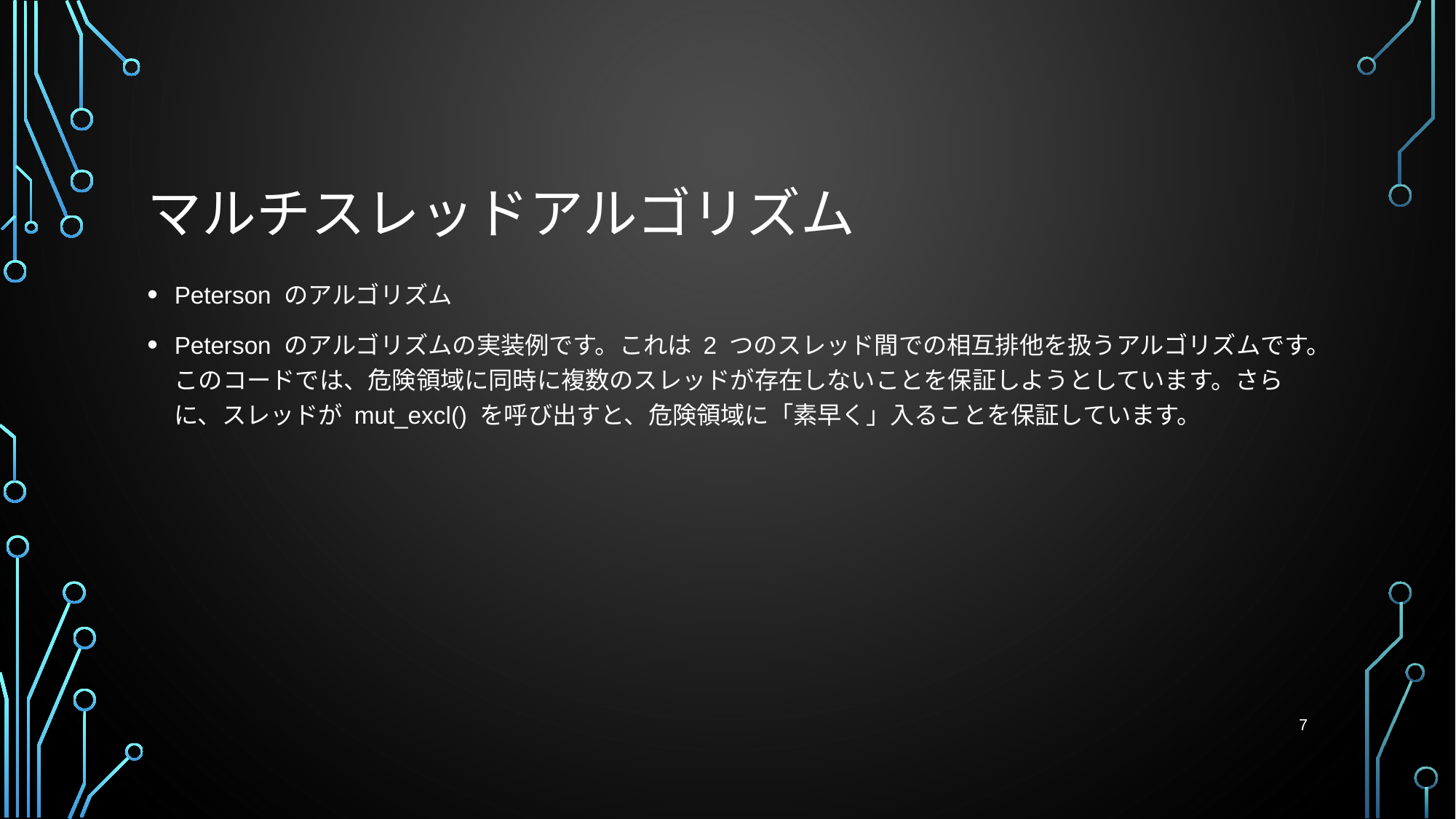

# マルチスレッドアルゴリズム

Peterson のアルゴリズム
Peterson のアルゴリズムの実装例です。これは 2 つのスレッド間での相互排他を扱うアルゴリズムです。このコードでは、危険領域に同時に複数のスレッドが存在しないことを保証しようとしています。さらに、スレッドが mut_excl() を呼び出すと、危険領域に「素早く」入ることを保証しています。
7